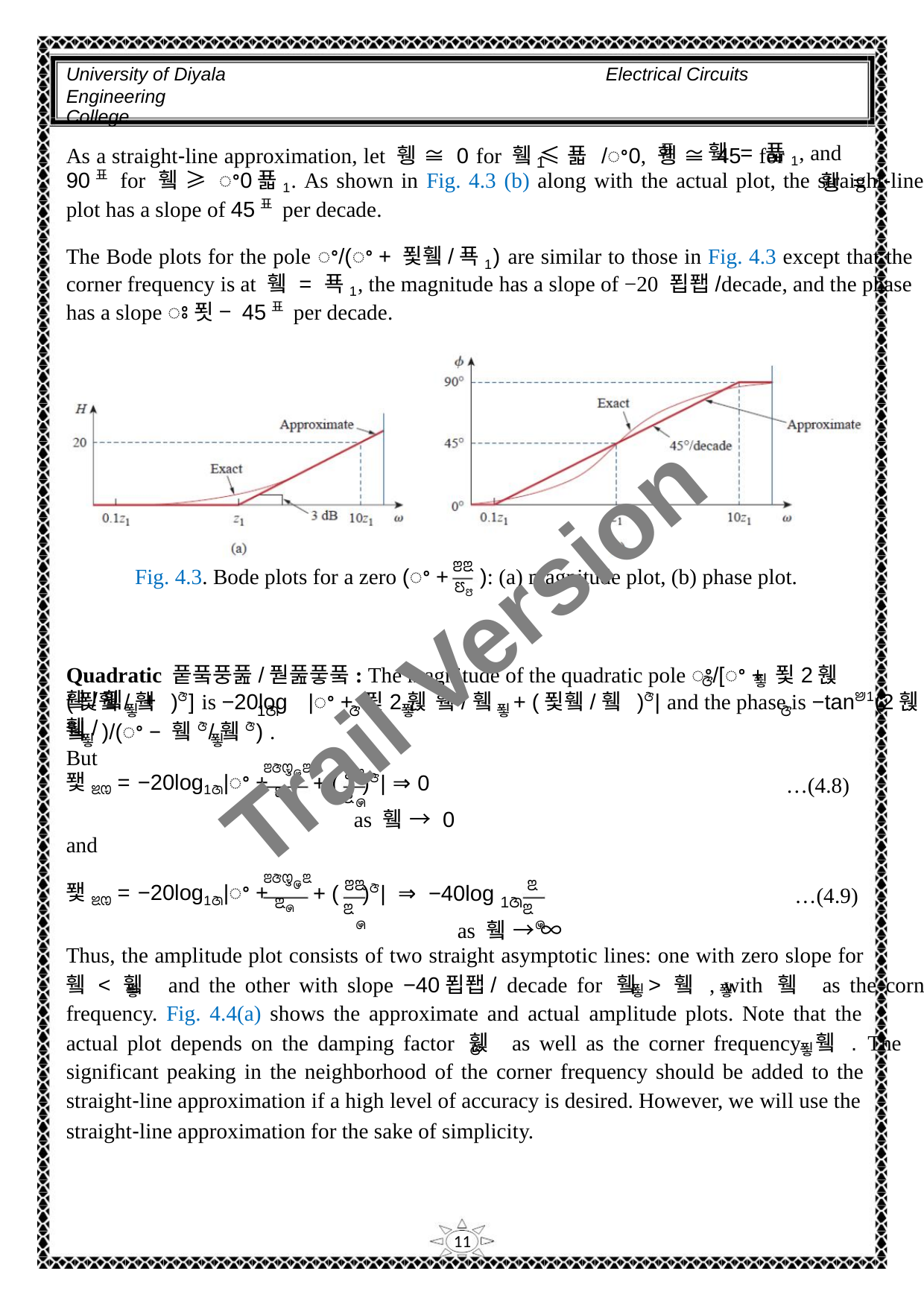

University of Diyala
Engineering College
Electrical Circuits
표
As a straight‐line approximation, let 휑 ≅ 0 for 휔 ≤ 푧 /ꢀ0, 휑 ≅ 45 for
휔 = 푧1, and
휑 =
1
90표 for 휔 ≥ ꢀ0푧1. As shown in Fig. 4.3 (b) along with the actual plot, the straight‐line
plot has a slope of 45표 per decade.
The Bode plots for the pole ꢀ/(ꢀ + 푗휔/푝1) are similar to those in Fig. 4.3 except that the
corner frequency is at 휔 = 푝1, the magnitude has a slope of −20 푑퐵/decade, and the phase
has a slope ꢁ푓 − 45표 per decade.
ꢂꢃ
Fig. 4.3. Bode plots for a zero (ꢀ + ): (a) magnitude plot, (b) phase plot.
ꢄꢅ
Trail Version
Trail Version
Trail Version
Trail Version
Trail Version
Trail Version
Trail Version
Trail Version
Trail Version
Trail Version
Trail Version
Trail Version
Trail Version
Quadratic 풑풐풍풆/풛풆풓풐: The magnitude of the quadratic pole ꢀ/[ꢀ + 푗2휁 휔/휔 +
ꢆ
푛
(푗휔/휔 )ꢆ] is −20log |ꢀ + 푗2휁 휔/휔 + (푗휔/휔 )ꢆ| and the phase is −tanꢈ1(2휁 휔/
푛
1ꢇ
ꢆ
푛
푛
ꢆ
휔 )/(ꢀ − 휔ꢆ/휔ꢆ) . But
푛
푛
ꢂꢆꢋꢌꢃ
ꢃꢍ
ꢂꢃ
+ ( )ꢆ| ⇒ 0
퐻ꢉꢊ = −20log1ꢇ|ꢀ +
…(4.8)
ꢃ
ꢍ
as 휔 → 0
and
ꢂꢆꢋꢌꢃ
ꢃꢍ
ꢂꢃ
ꢃ
+ ( )ꢆ| ⇒ −40log
퐻ꢉꢊ = −20log1ꢇ|ꢀ +
…(4.9)
1ꢇ
ꢃ
ꢍ
ꢃ
ꢍ
as 휔 → ∞
Thus, the amplitude plot consists of two straight asymptotic lines: one with zero slope for
휔 < 휔 and the other with slope −40푑퐵/ decade for 휔 > 휔 , with 휔 as the corner
푛
푛
푛
frequency. Fig. 4.4(a) shows the approximate and actual amplitude plots. Note that the
actual plot depends on the damping factor 휁 as well as the corner frequency 휔 . The
ꢆ
푛
significant peaking in the neighborhood of the corner frequency should be added to the
straight‐line approximation if a high level of accuracy is desired. However, we will use the
straight‐line approximation for the sake of simplicity.
11